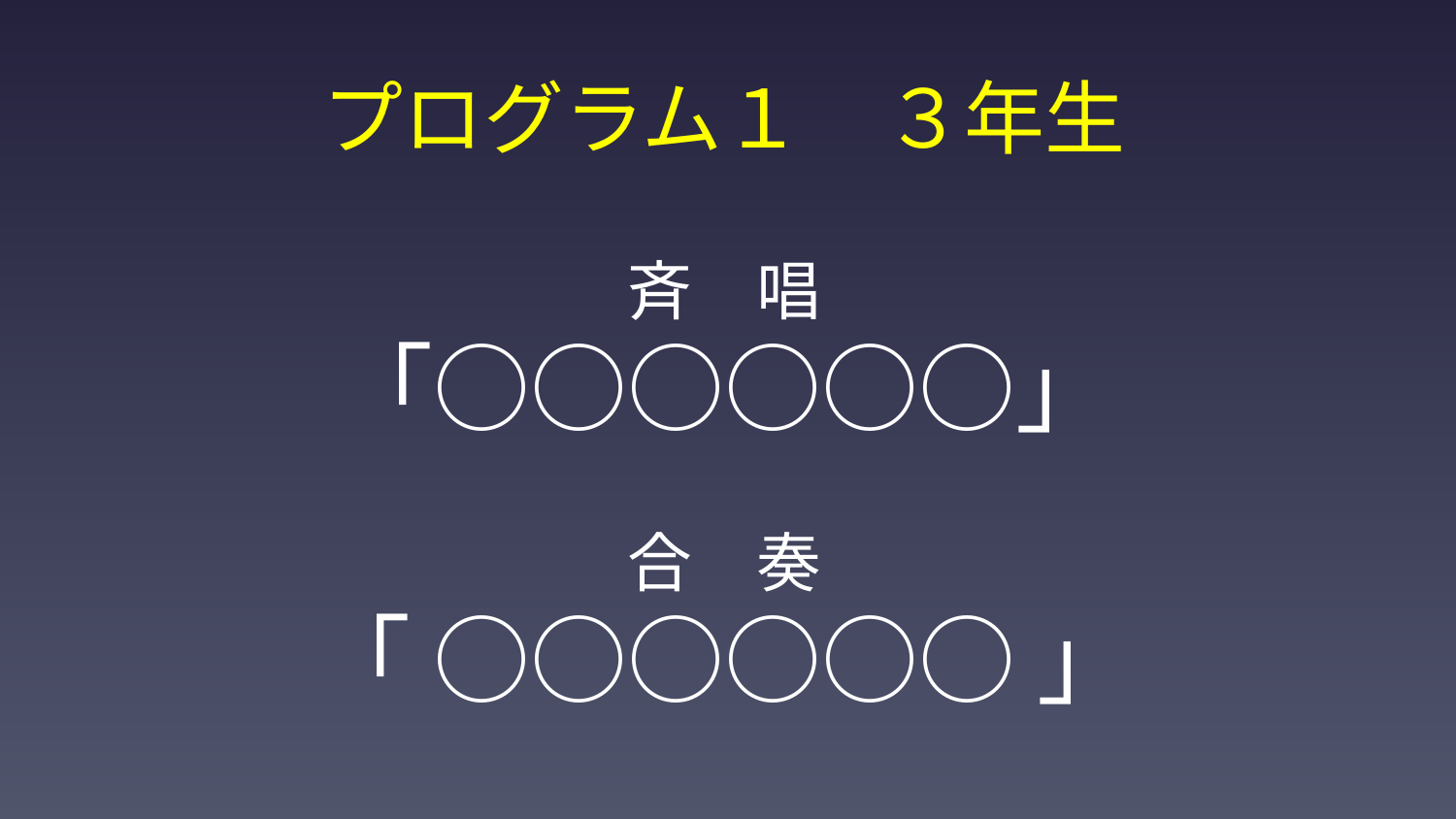

# プログラム１　３年生
斉　唱
「○○○○○○」

合　奏
「 ○○○○○○ 」